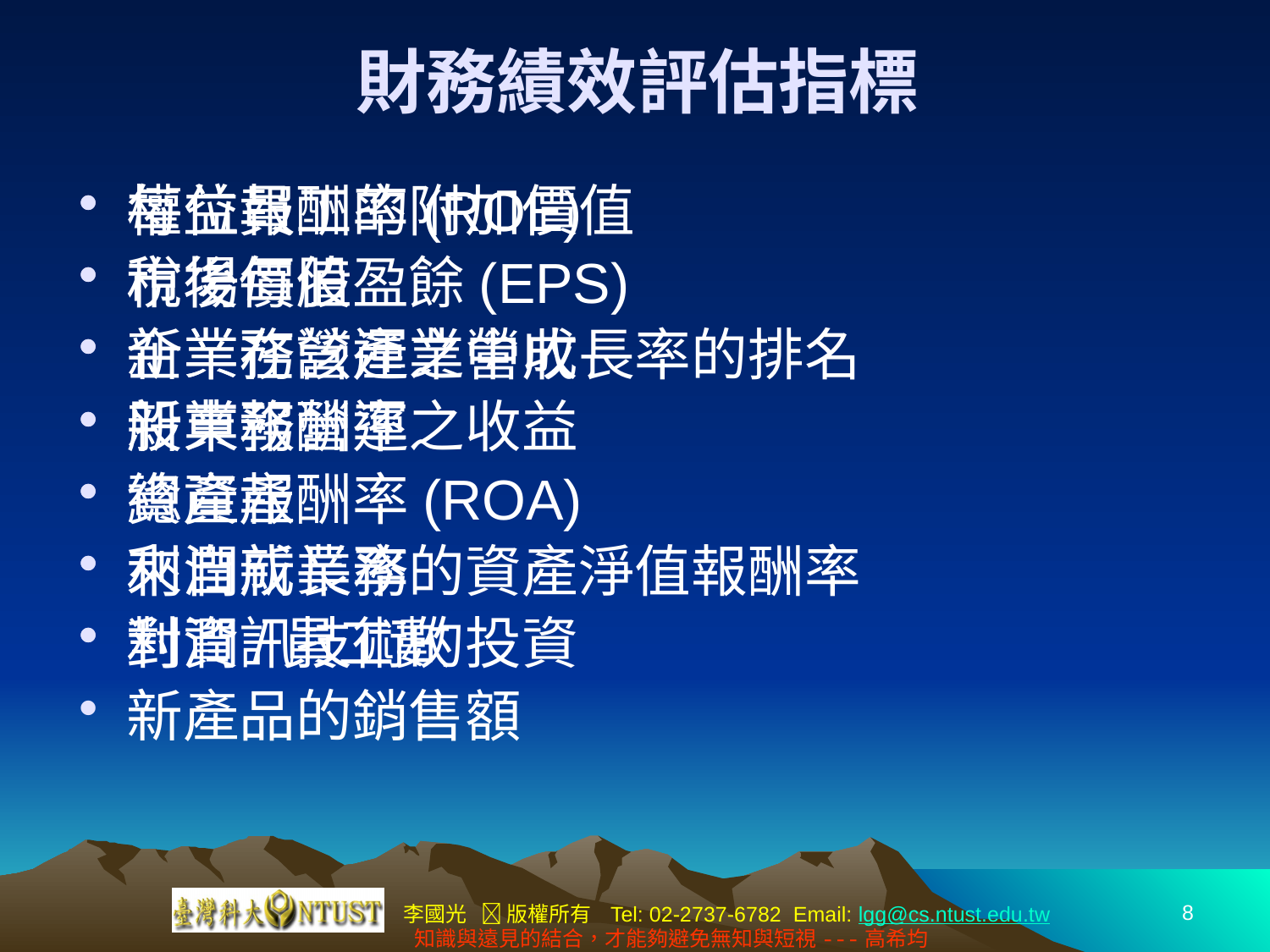

# 財務績效評估指標
權益報酬率(ROE)
稅後每股盈餘(EPS)
企業在該產業中成長率的排名
股東報酬率
資產報酬率(ROA)
利潤成長率
利潤/員工數
新產品的銷售額
每位員工的附加價值
市場價值
新業務營運之營收
新業務營運之收益
總資產
來自新業務的資產淨值報酬率
對資訊技術的投資

8